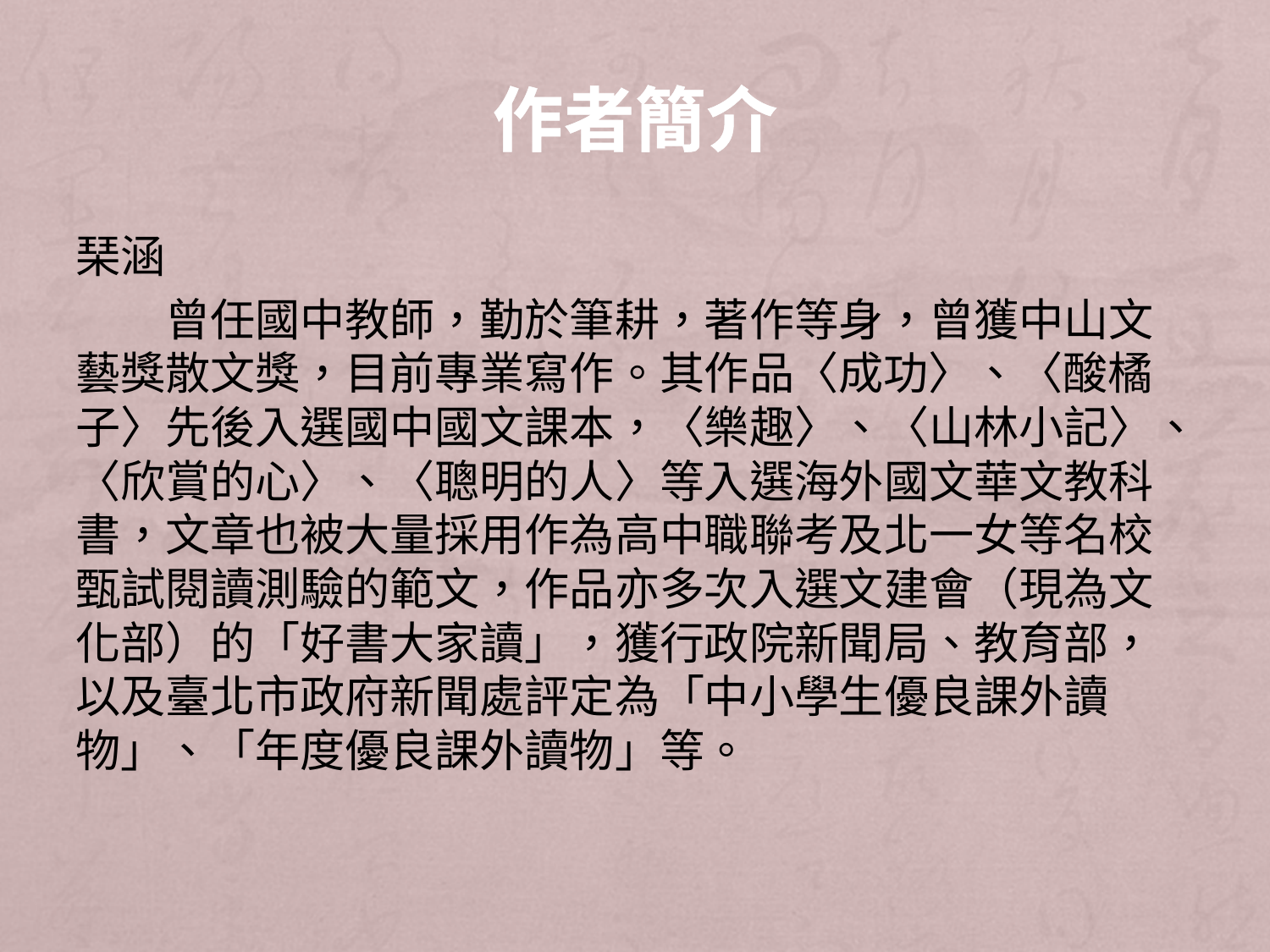

# 作者簡介
琹涵
　　曾任國中教師，勤於筆耕，著作等身，曾獲中山文藝獎散文獎，目前專業寫作。其作品〈成功〉、〈酸橘子〉先後入選國中國文課本，〈樂趣〉、〈山林小記〉、〈欣賞的心〉、〈聰明的人〉等入選海外國文華文教科書，文章也被大量採用作為高中職聯考及北一女等名校甄試閱讀測驗的範文，作品亦多次入選文建會（現為文化部）的「好書大家讀」，獲行政院新聞局、教育部，以及臺北市政府新聞處評定為「中小學生優良課外讀物」、「年度優良課外讀物」等。